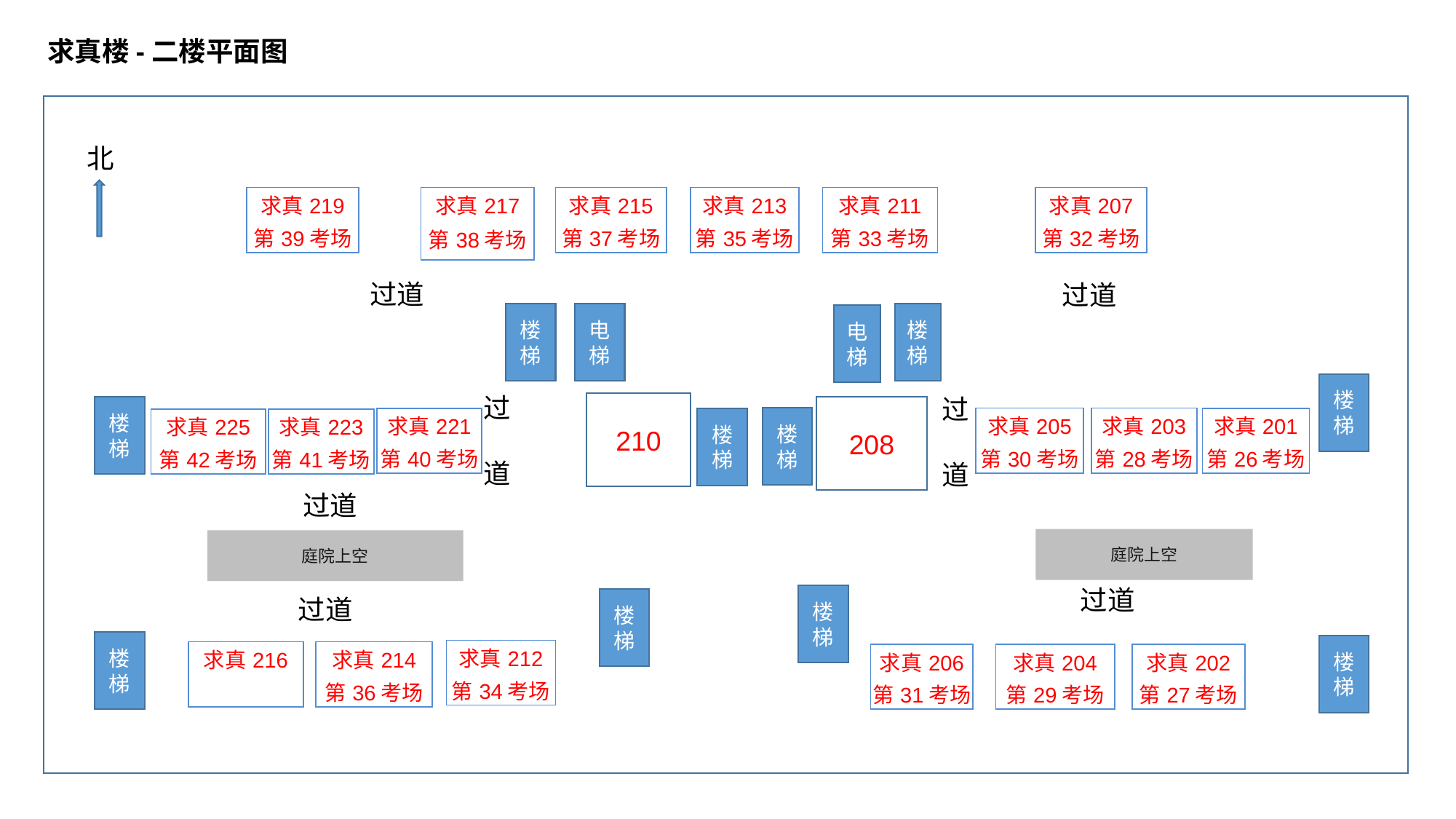

求真楼-二楼平面图

北

| 求真219 |
| --- |
| 第39考场 |
| 求真217 |
| --- |
| 第38考场 |
| 求真215 |
| --- |
| 第37考场 |
| 求真213 |
| --- |
| 第35考场 |
| 求真211 |
| --- |
| 第33考场 |
| 求真207 |
| --- |
| 第32考场 |
过道
过道
楼梯
电梯
楼梯
电梯
楼梯
过

道
过

道
210
楼梯
208
楼梯
| 求真205 |
| --- |
| 第30考场 |
| 求真203 |
| --- |
| 第28考场 |
| 求真221 |
| --- |
| 第40考场 |
| 求真201 |
| --- |
| 第26考场 |
楼梯
| 求真225 |
| --- |
| 第42考场 |
| 求真223 |
| --- |
| 第41考场 |
过道
庭院上空
庭院上空
过道
楼梯
过道
楼梯
楼梯
楼梯
| 求真212 |
| --- |
| 第34考场 |
| 求真216 |
| --- |
|  |
| 求真214 |
| --- |
| 第36考场 |
| 求真206 |
| --- |
| 第31考场 |
| 求真204 |
| --- |
| 第29考场 |
| 求真202 |
| --- |
| 第27考场 |